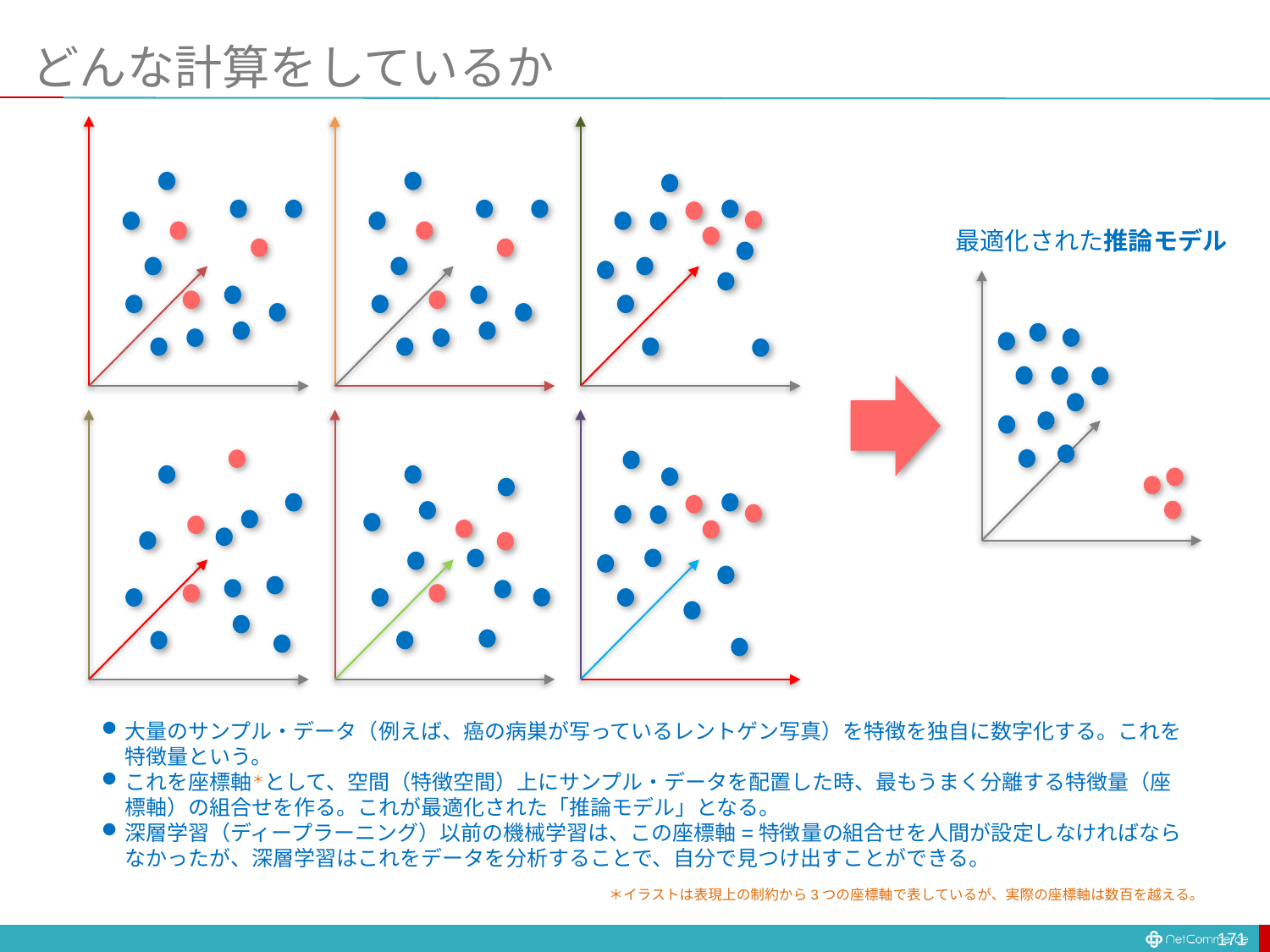

# どんな計算をしているか

最適化された推論モデル

大量のサンプル・データ（例えば、癌の病巣が写っているレントゲン写真）を特徴を独自に数字化する。これを特徴量という。
これを座標軸＊として、空間（特徴空間）上にサンプル・データを配置した時、最もうまく分離する特徴量（座標軸）の組合せを作る。これが最適化された「推論モデル」となる。
深層学習（ディープラーニング）以前の機械学習は、この座標軸=特徴量の組合せを人間が設定しなければならなかったが、深層学習はこれをデータを分析することで、自分で見つけ出すことができる。
＊イラストは表現上の制約から3つの座標軸で表しているが、実際の座標軸は数百を越える。
171